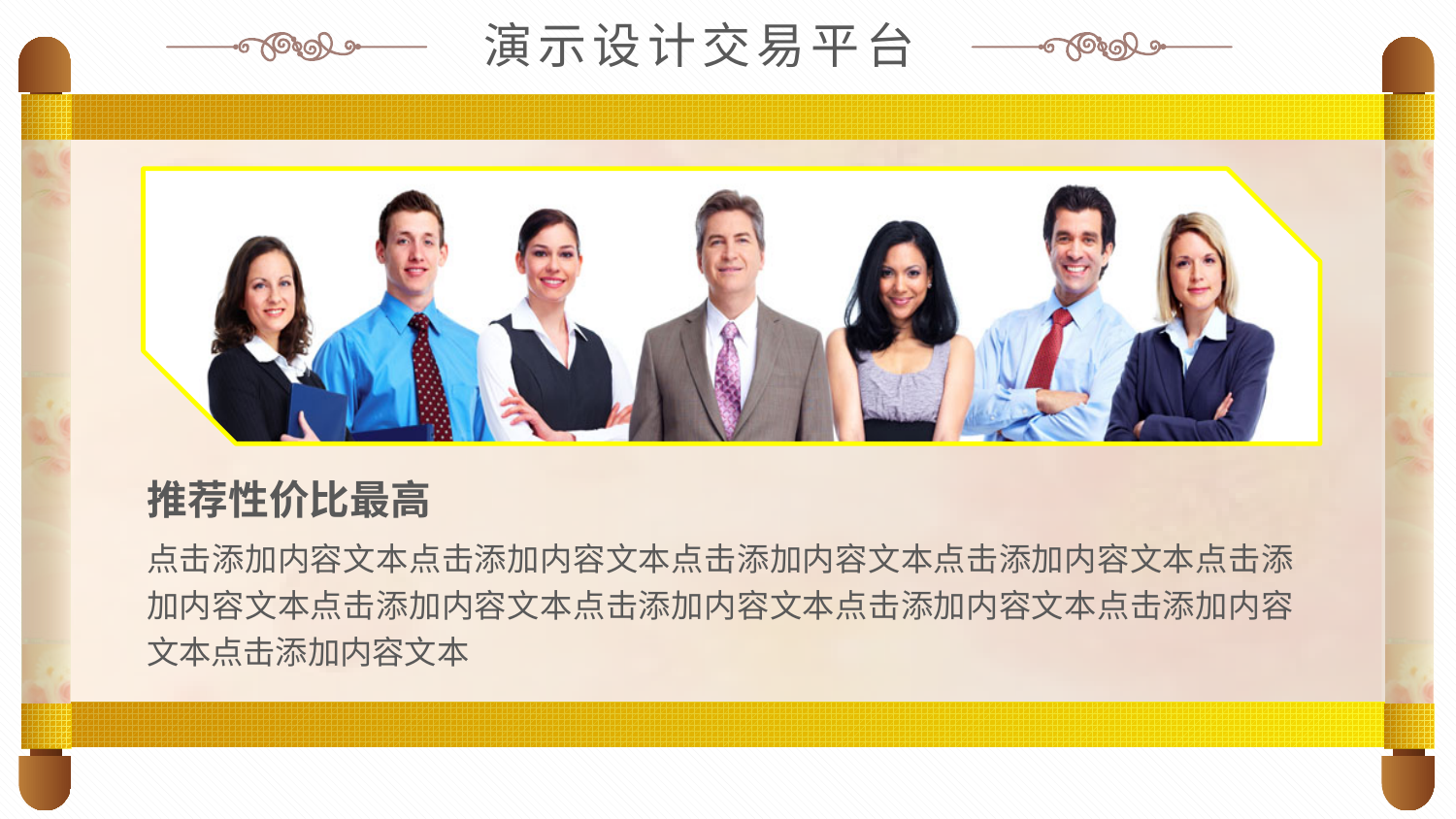

演示设计交易平台

推荐性价比最高
点击添加内容文本点击添加内容文本点击添加内容文本点击添加内容文本点击添加内容文本点击添加内容文本点击添加内容文本点击添加内容文本点击添加内容文本点击添加内容文本